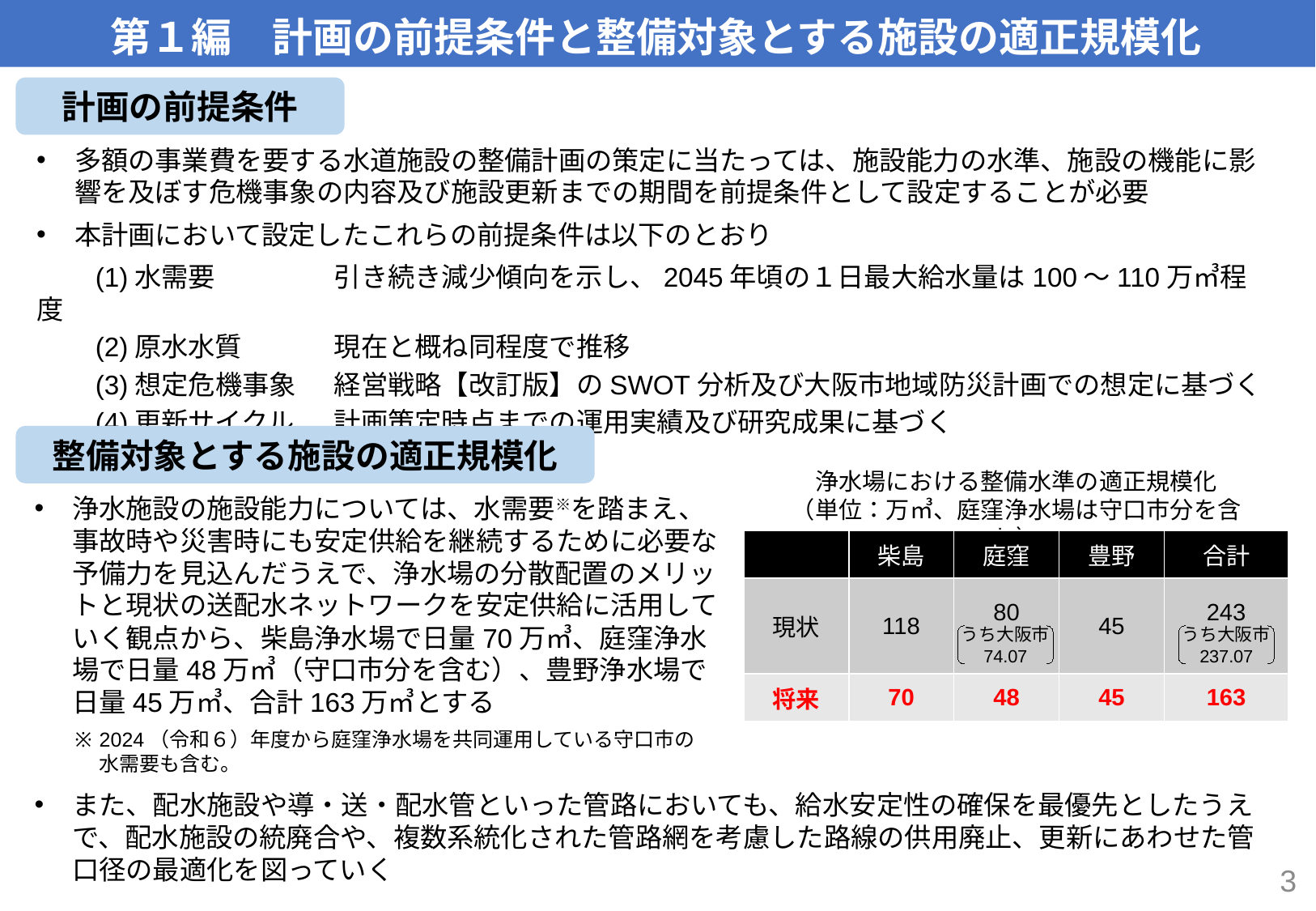

# 第１編　計画の前提条件と整備対象とする施設の適正規模化
計画の前提条件
多額の事業費を要する水道施設の整備計画の策定に当たっては、施設能力の水準、施設の機能に影響を及ぼす危機事象の内容及び施設更新までの期間を前提条件として設定することが必要
本計画において設定したこれらの前提条件は以下のとおり
	(1)水需要	引き続き減少傾向を示し、2045年頃の１日最大給水量は100～110万㎥程度
	(2)原水水質	現在と概ね同程度で推移
	(3)想定危機事象	経営戦略【改訂版】のSWOT分析及び大阪市地域防災計画での想定に基づく
	(4)更新サイクル	計画策定時点までの運用実績及び研究成果に基づく
整備対象とする施設の適正規模化
浄水場における整備水準の適正規模化
（単位：万㎥、庭窪浄水場は守口市分を含む）
浄水施設の施設能力については、水需要※を踏まえ、事故時や災害時にも安定供給を継続するために必要な予備力を見込んだうえで、浄水場の分散配置のメリットと現状の送配水ネットワークを安定供給に活用していく観点から、柴島浄水場で日量70万㎥、庭窪浄水場で日量48万㎥（守口市分を含む）、豊野浄水場で日量45万㎥、合計163万㎥とする
|  | 柴島 | 庭窪 | 豊野 | 合計 |
| --- | --- | --- | --- | --- |
| 現状 | 118 | 80 | 45 | 243 |
| 将来 | 70 | 48 | 45 | 163 |
うち大阪市
74.07
うち大阪市
237.07
※	2024（令和６）年度から庭窪浄水場を共同運用している守口市の水需要も含む。
また、配水施設や導・送・配水管といった管路においても、給水安定性の確保を最優先としたうえで、配水施設の統廃合や、複数系統化された管路網を考慮した路線の供用廃止、更新にあわせた管口径の最適化を図っていく
3